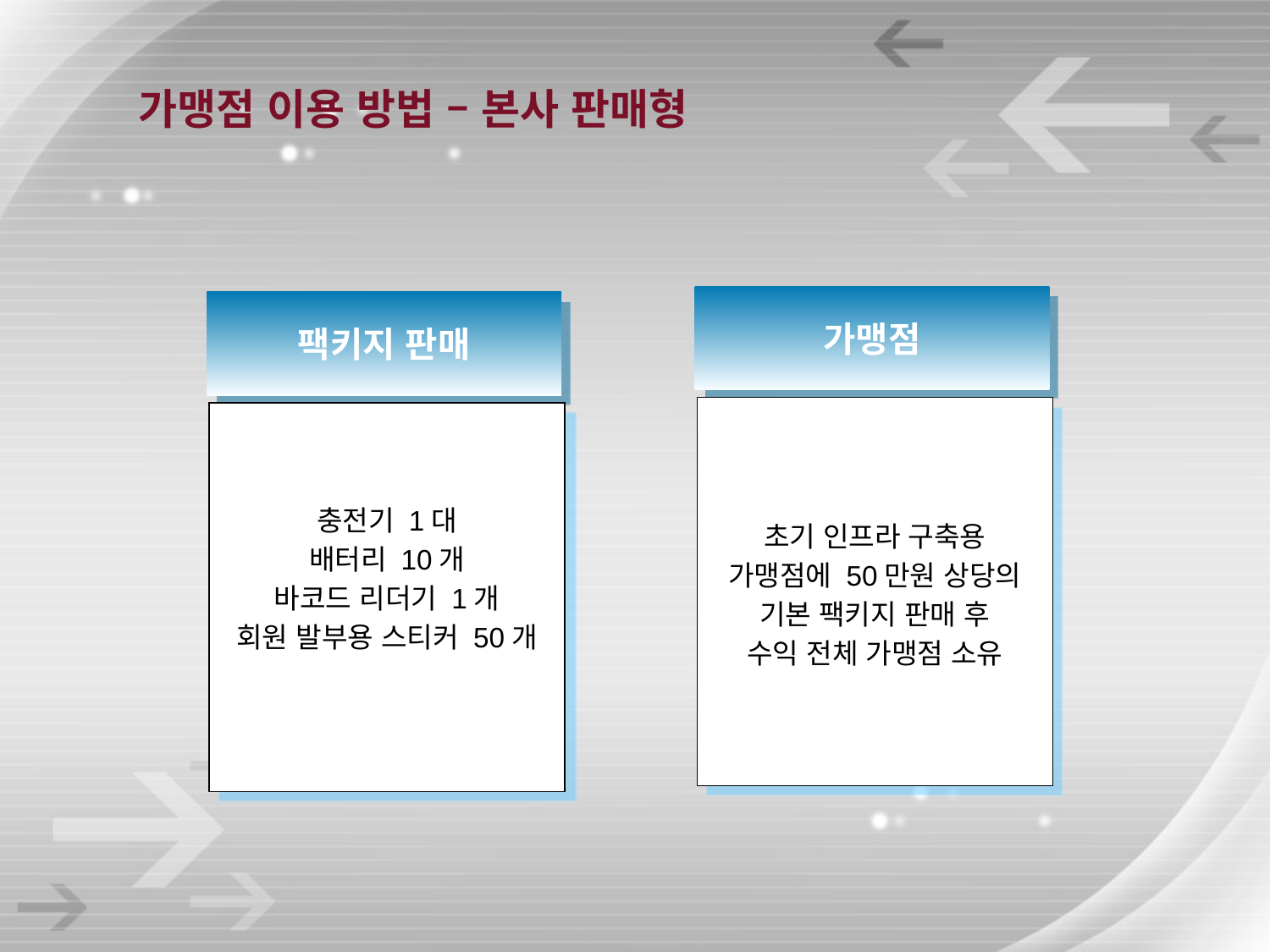

가맹점 이용 방법 – 본사 판매형
가맹점
초기 인프라 구축용
가맹점에 50만원 상당의
기본 팩키지 판매 후
수익 전체 가맹점 소유
팩키지 판매

충전기 1대
배터리 10개
바코드 리더기 1개
회원 발부용 스티커 50개